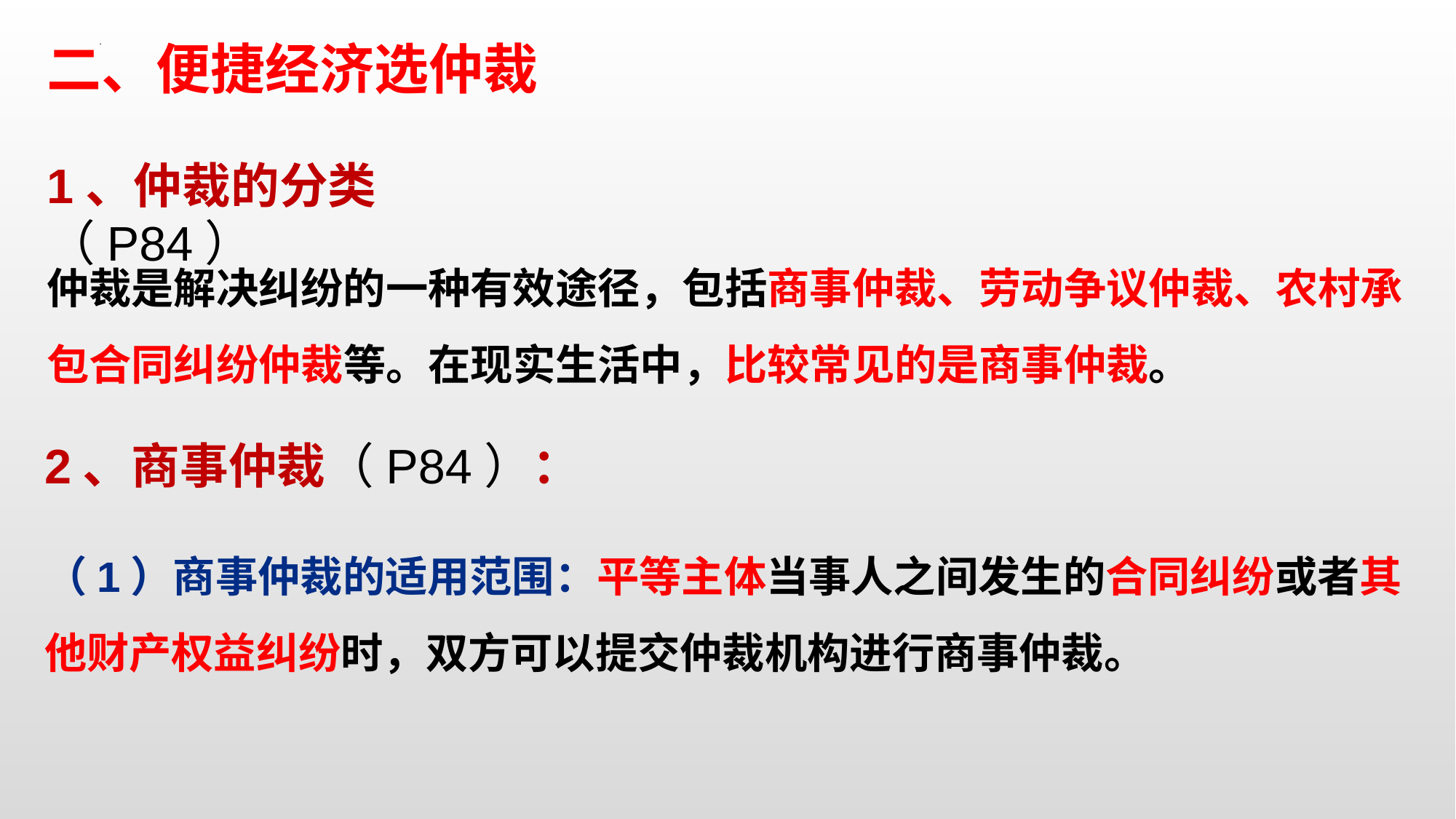

二、便捷经济选仲裁
1、仲裁的分类（P84）
仲裁是解决纠纷的一种有效途径，包括商事仲裁、劳动争议仲裁、农村承包合同纠纷仲裁等。在现实生活中，比较常见的是商事仲裁。
2、商事仲裁（P84）：
（1）商事仲裁的适用范围：平等主体当事人之间发生的合同纠纷或者其他财产权益纠纷时，双方可以提交仲裁机构进行商事仲裁。